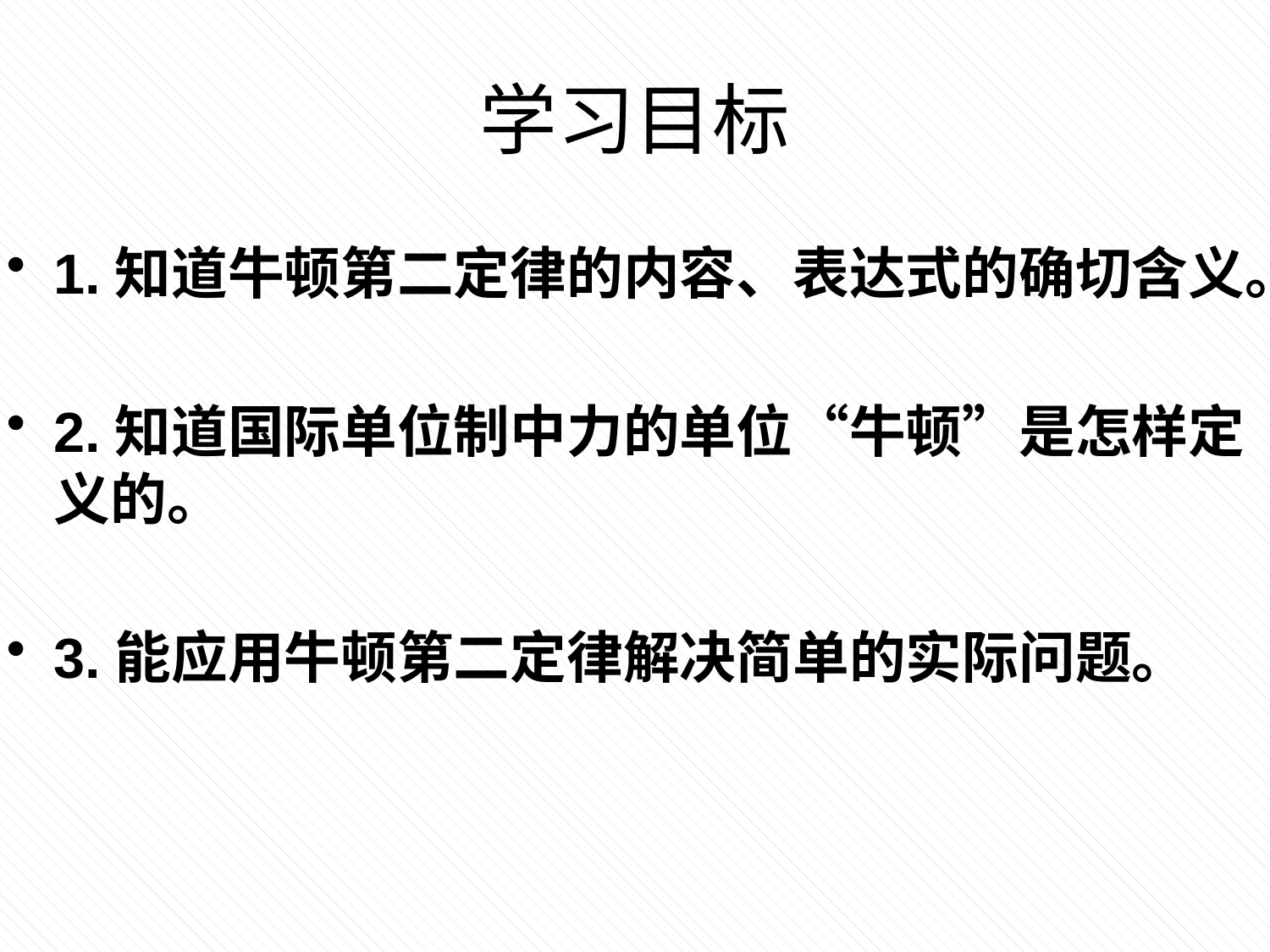

# 学习目标
1.知道牛顿第二定律的内容、表达式的确切含义。

2.知道国际单位制中力的单位“牛顿”是怎样定义的。

3.能应用牛顿第二定律解决简单的实际问题。